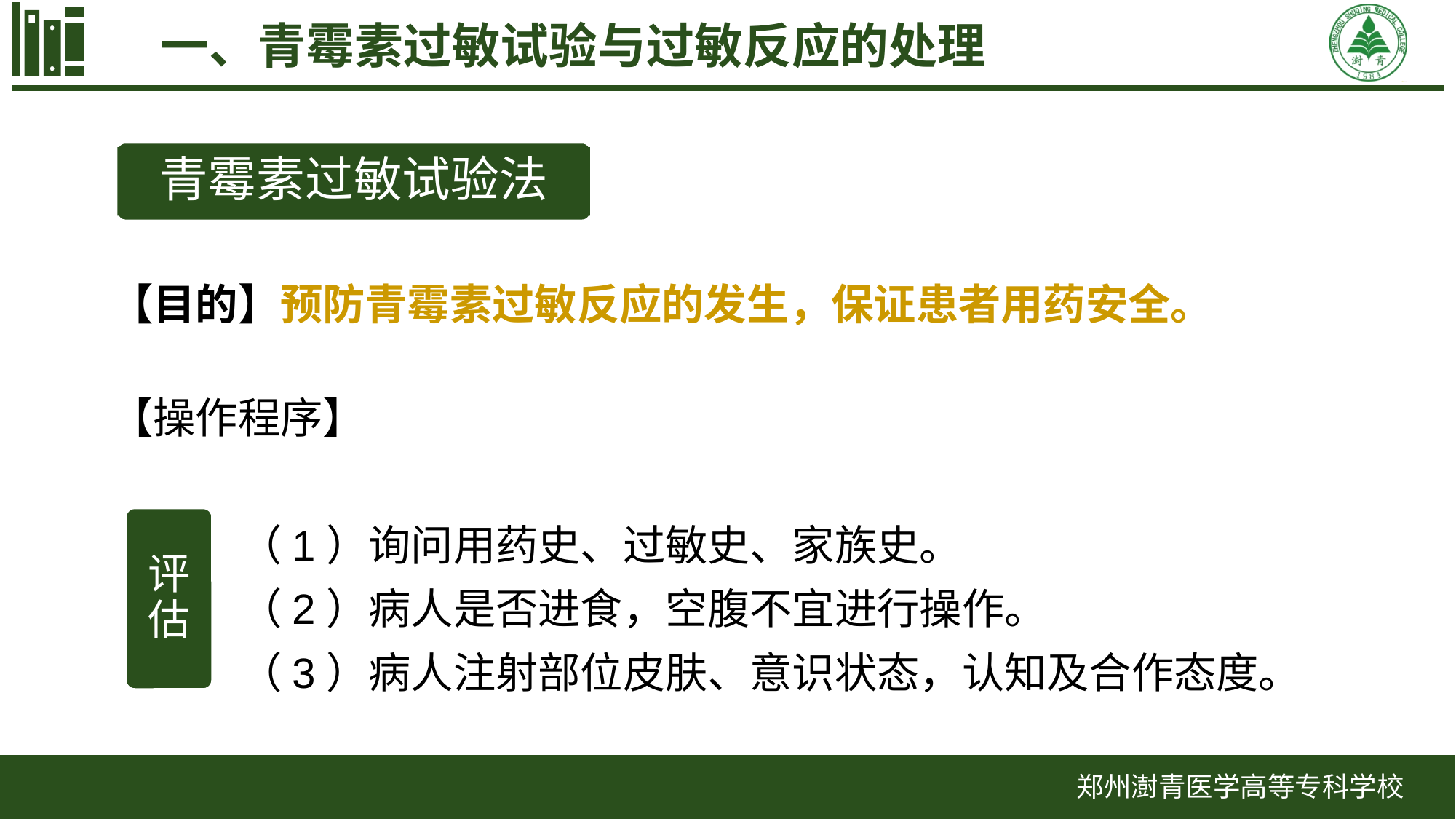

一、青霉素过敏试验与过敏反应的处理

青霉素过敏试验法
【目的】预防青霉素过敏反应的发生，保证患者用药安全。
【操作程序】
（1）询问用药史、过敏史、家族史。
（2）病人是否进食，空腹不宜进行操作。
（3）病人注射部位皮肤、意识状态，认知及合作态度。

评估
郑州澍青医学高等专科学校